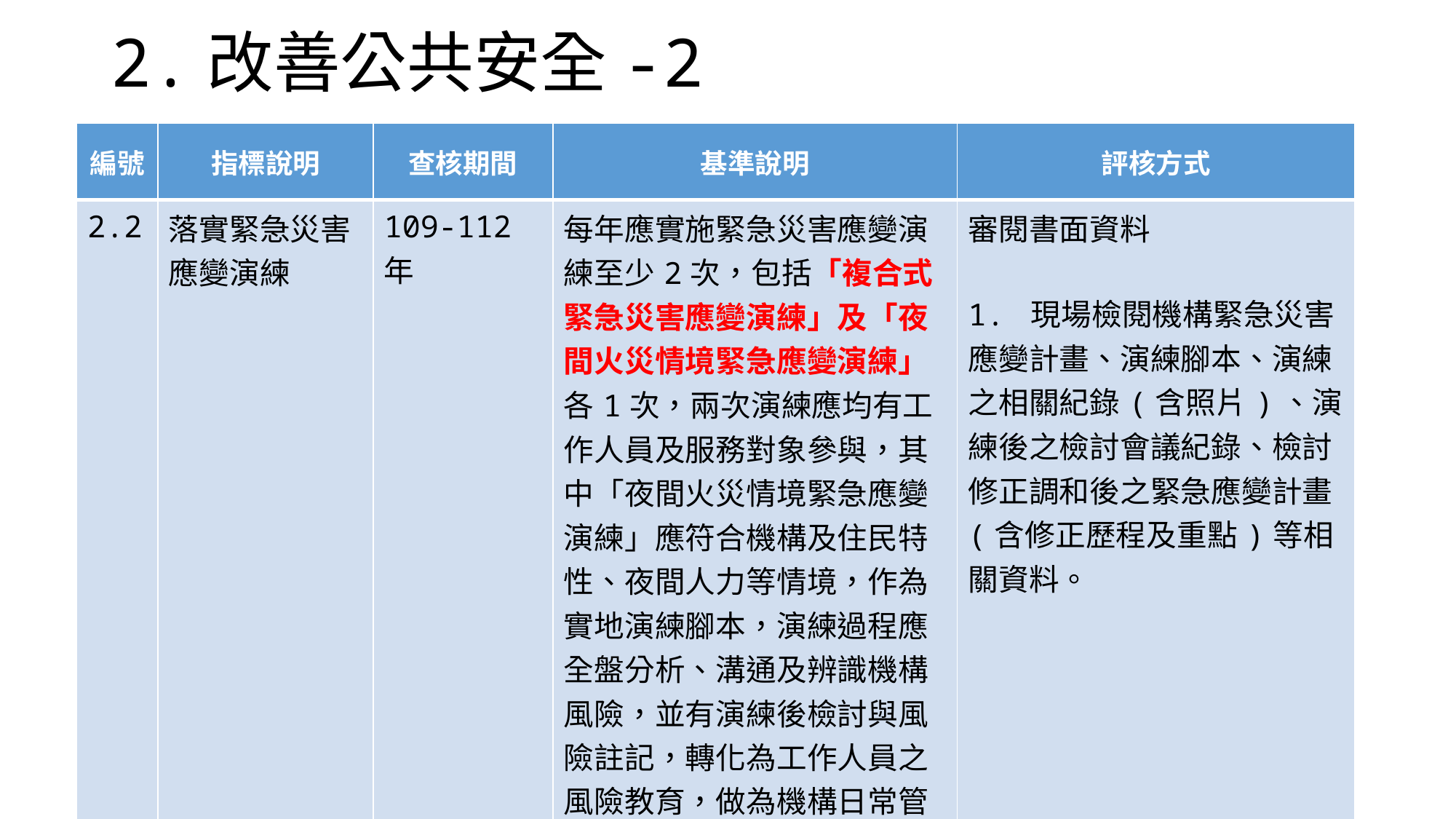

# 2.改善公共安全-2
| 編號 | 指標說明 | 查核期間 | 基準說明 | 評核方式 |
| --- | --- | --- | --- | --- |
| 2.2 | 落實緊急災害應變演練 | 109-112年 | 每年應實施緊急災害應變演練至少2次，包括「複合式緊急災害應變演練」及「夜間火災情境緊急應變演練」各1次，兩次演練應均有工作人員及服務對象參與，其中「夜間火災情境緊急應變演練」應符合機構及住民特性、夜間人力等情境，作為實地演練腳本，演練過程應全盤分析、溝通及辨識機構風險，並有演練後檢討與風險註記，轉化為工作人員之風險教育，做為機構日常管理及災害風險演練常模。 | 審閱書面資料 1. 現場檢閱機構緊急災害應變計畫、演練腳本、演練之相關紀錄(含照片)、演練後之檢討會議紀錄、檢討修正調和後之緊急應變計畫(含修正歷程及重點)等相關資料。 |